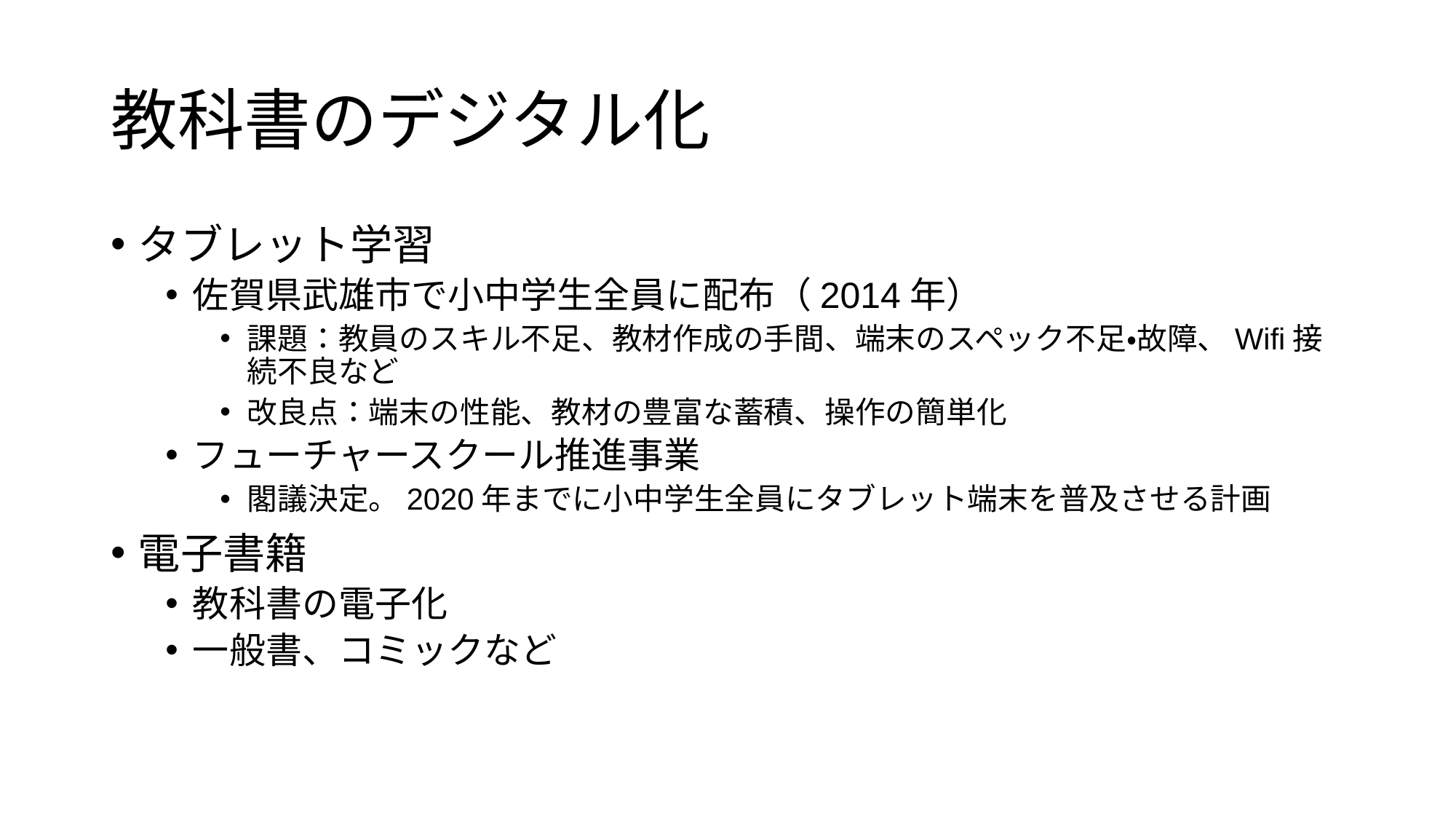

# 教科書のデジタル化
タブレット学習
佐賀県武雄市で小中学生全員に配布（2014年）
課題：教員のスキル不足、教材作成の手間、端末のスペック不足・故障、Wifi接続不良など
改良点：端末の性能、教材の豊富な蓄積、操作の簡単化
フューチャースクール推進事業
閣議決定。2020年までに小中学生全員にタブレット端末を普及させる計画
電子書籍
教科書の電子化
一般書、コミックなど